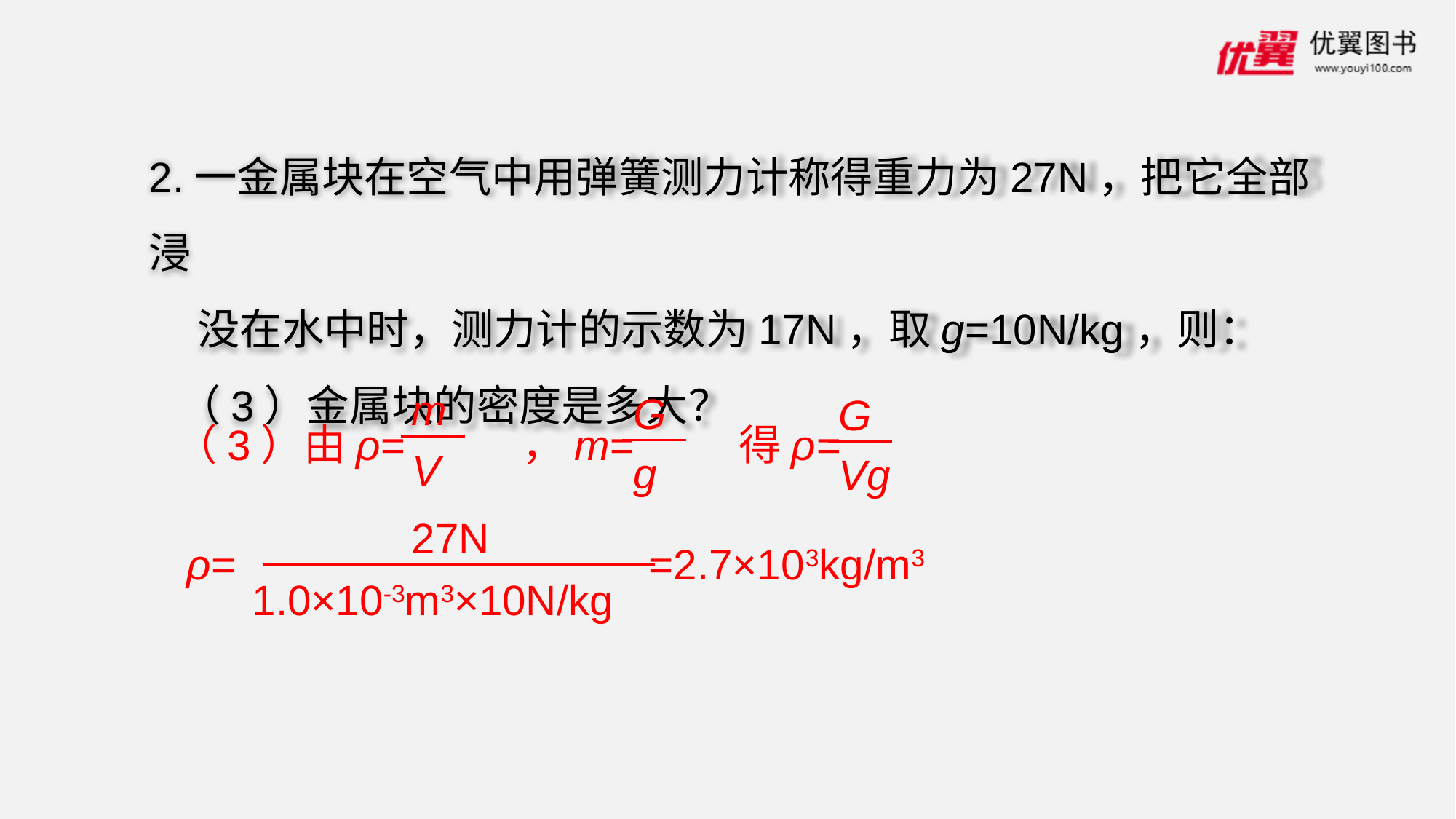

2.一金属块在空气中用弹簧测力计称得重力为27N，把它全部浸
    没在水中时，测力计的示数为17N，取g=10N/kg，则：
  （3）金属块的密度是多大？
m
V
G
g
G
Vg
（3）由ρ=         ，m=        得ρ=
27N
1.0×10-3m3×10N/kg
 ρ=                                   =2.7×103kg/m3